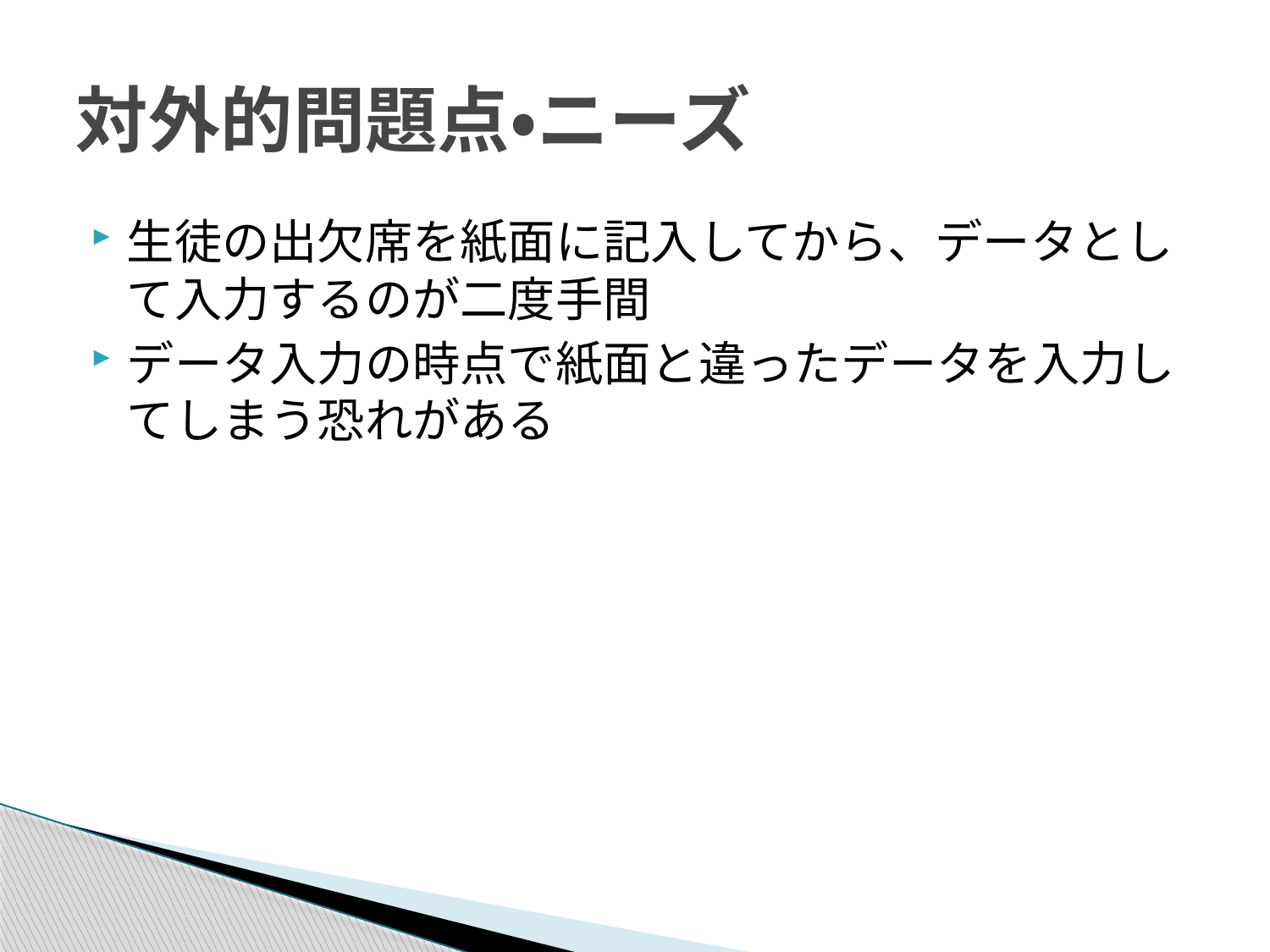

# 対外的問題点・ニーズ
生徒の出欠席を紙面に記入してから、データとして入力するのが二度手間
データ入力の時点で紙面と違ったデータを入力してしまう恐れがある